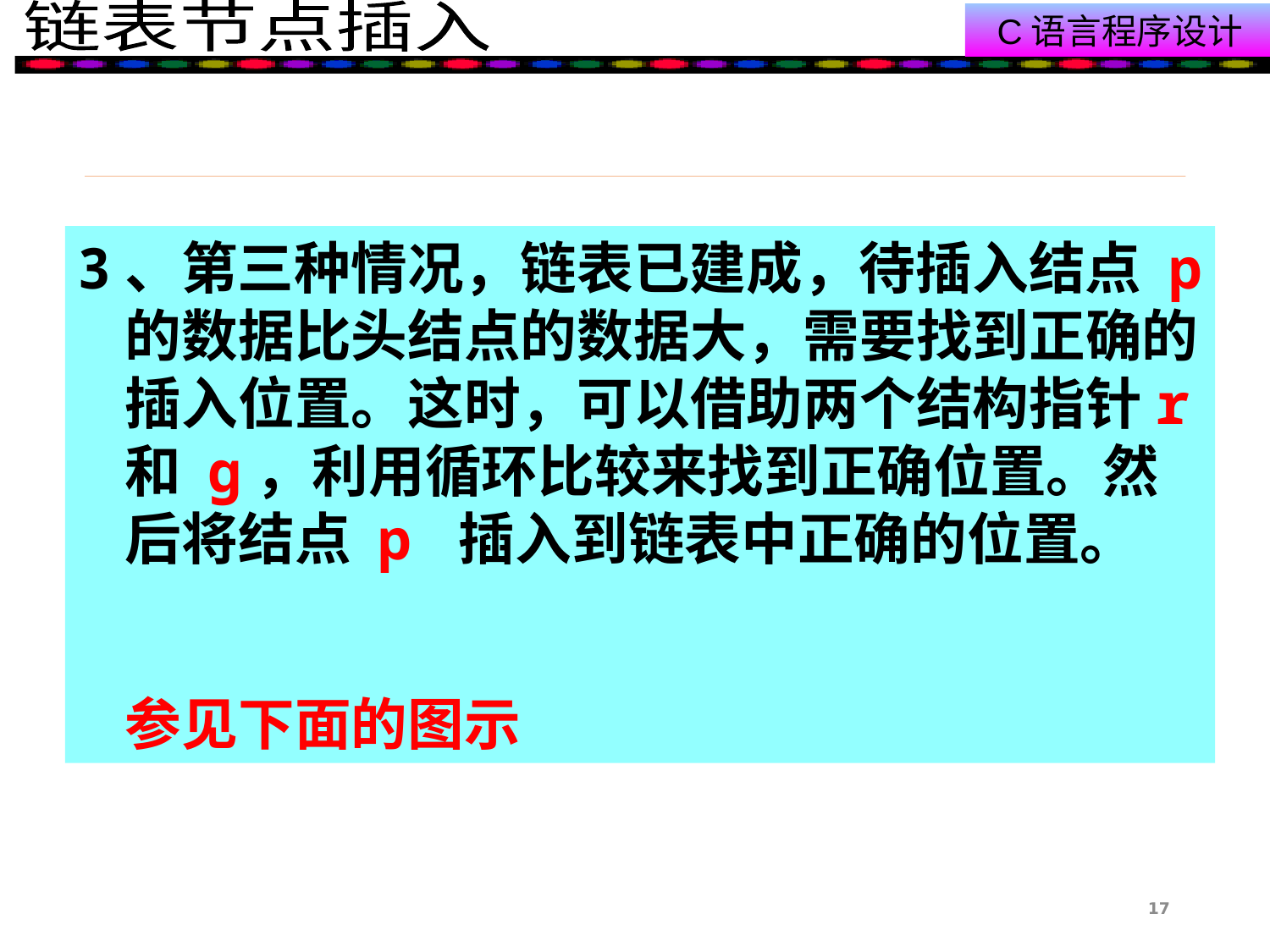

3、第三种情况，链表已建成，待插入结点 p 的数据比头结点的数据大，需要找到正确的插入位置。这时，可以借助两个结构指针r 和 g，利用循环比较来找到正确位置。然后将结点 p 插入到链表中正确的位置。

	参见下面的图示
17